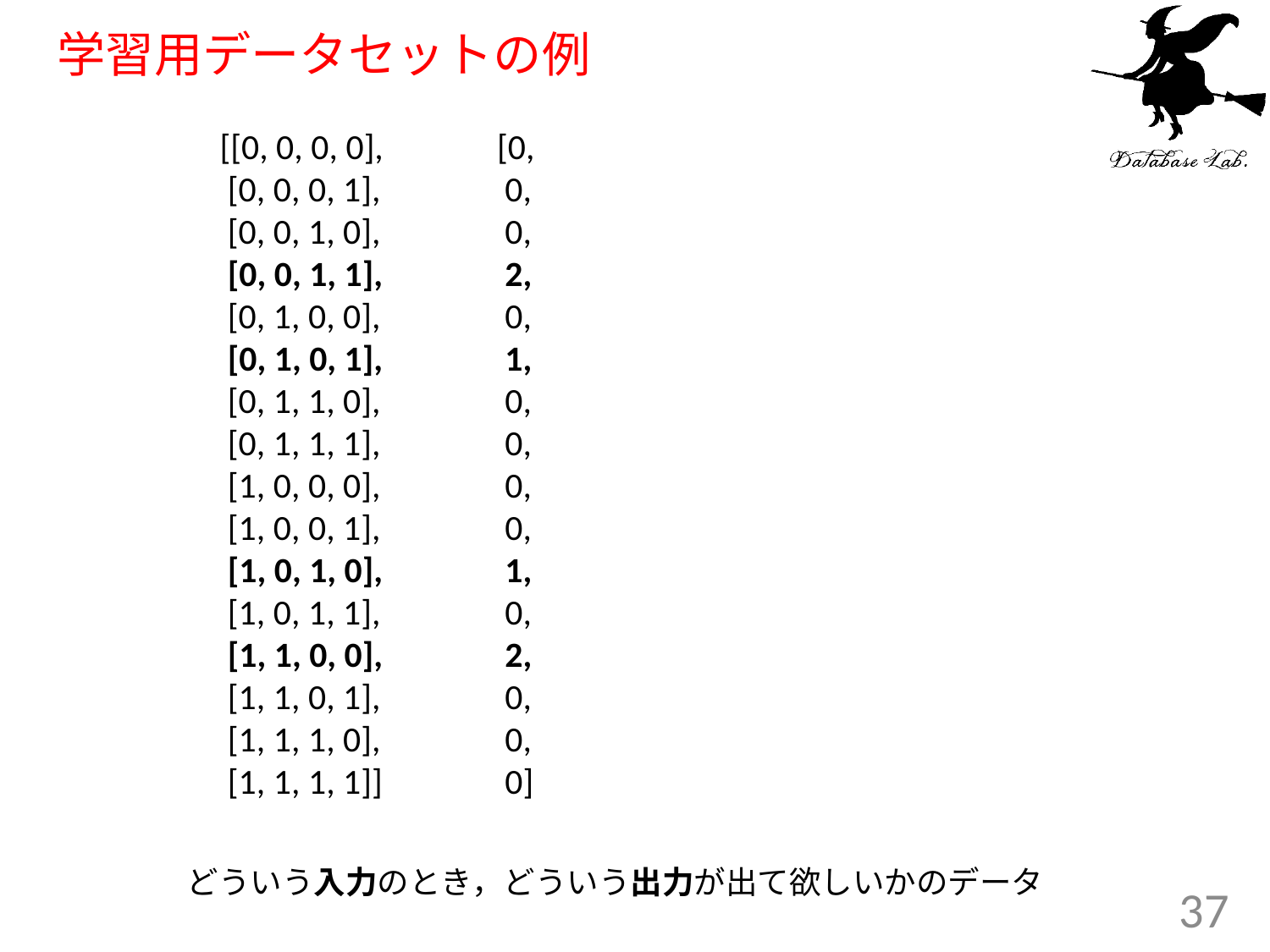

# 学習用データセットの例
[[0, 0, 0, 0],
 [0, 0, 0, 1],
 [0, 0, 1, 0],
 [0, 0, 1, 1],
 [0, 1, 0, 0],
 [0, 1, 0, 1],
 [0, 1, 1, 0],
 [0, 1, 1, 1],
 [1, 0, 0, 0],
 [1, 0, 0, 1],
 [1, 0, 1, 0],
 [1, 0, 1, 1],
 [1, 1, 0, 0],
 [1, 1, 0, 1],
 [1, 1, 1, 0],
 [1, 1, 1, 1]]
[0,
 0,
 0,
 2,
 0,
 1,
 0,
 0,
 0,
 0,
 1,
 0,
 2,
 0,
 0,
 0]
どういう入力のとき，どういう出力が出て欲しいかのデータ
37